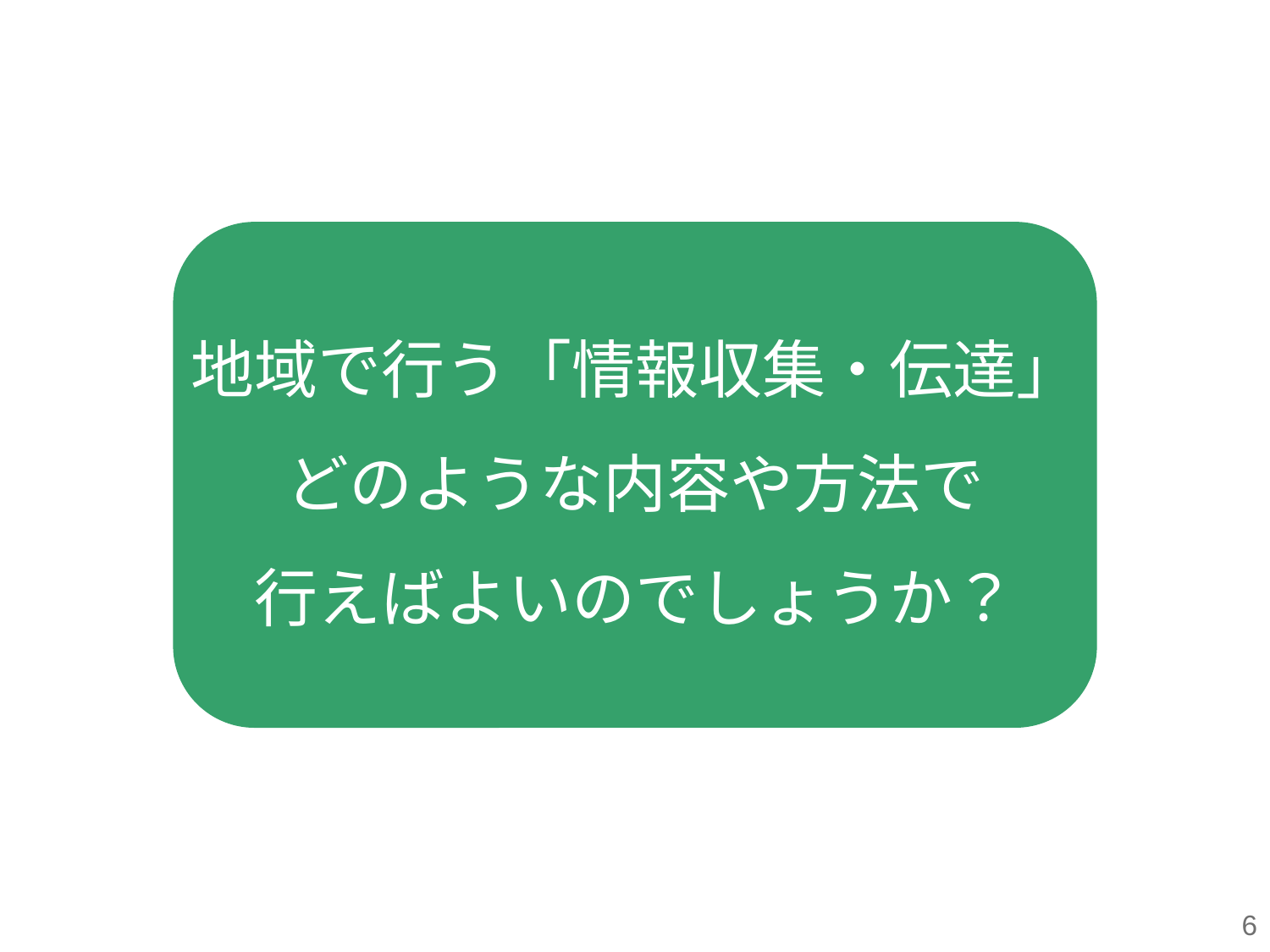

地域で行う「情報収集・伝達」
どのような内容や方法で
行えばよいのでしょうか？
6